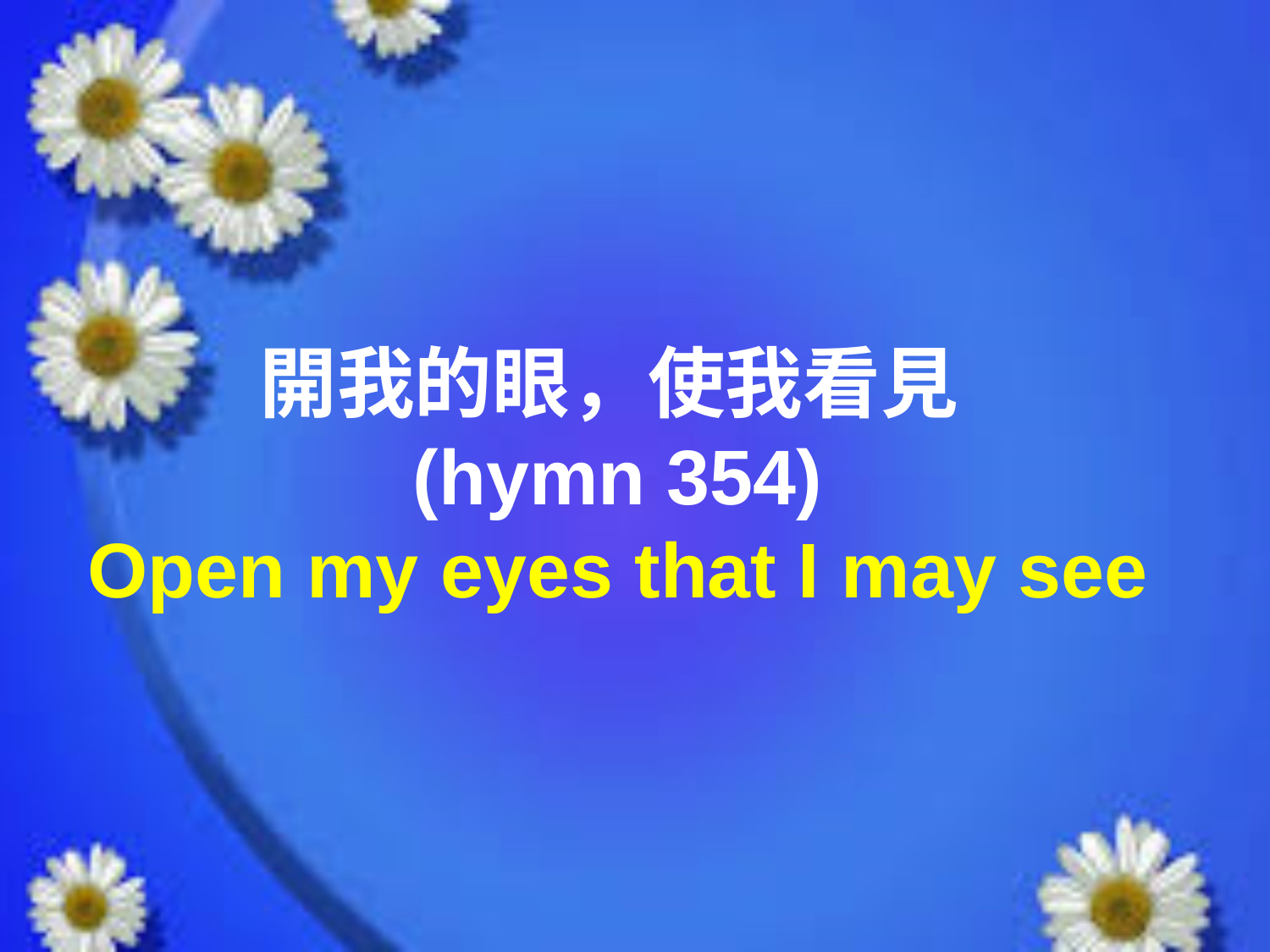

開我的眼，使我看見
(hymn 354)
Open my eyes that I may see